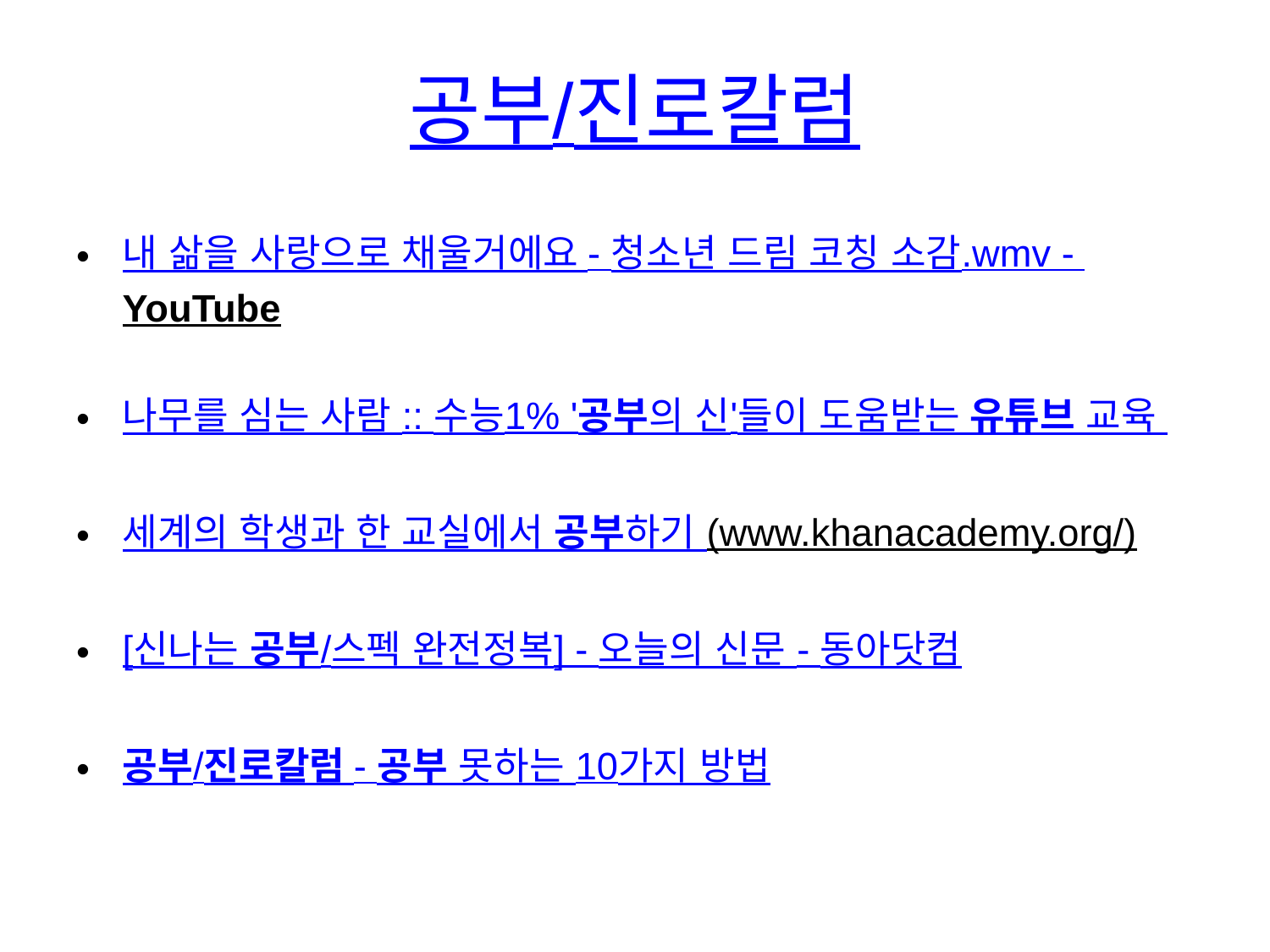

# 공부/진로칼럼
내 삶을 사랑으로 채울거에요 - 청소년 드림 코칭 소감.wmv - YouTube

나무를 심는 사람 :: 수능1% '공부의 신'들이 도움받는 유튜브 교육

세계의 학생과 한 교실에서 공부하기 (www.khanacademy.org/)

[신나는 공부/스펙 완전정복] - 오늘의 신문 - 동아닷컴

공부/진로칼럼 - 공부 못하는 10가지 방법